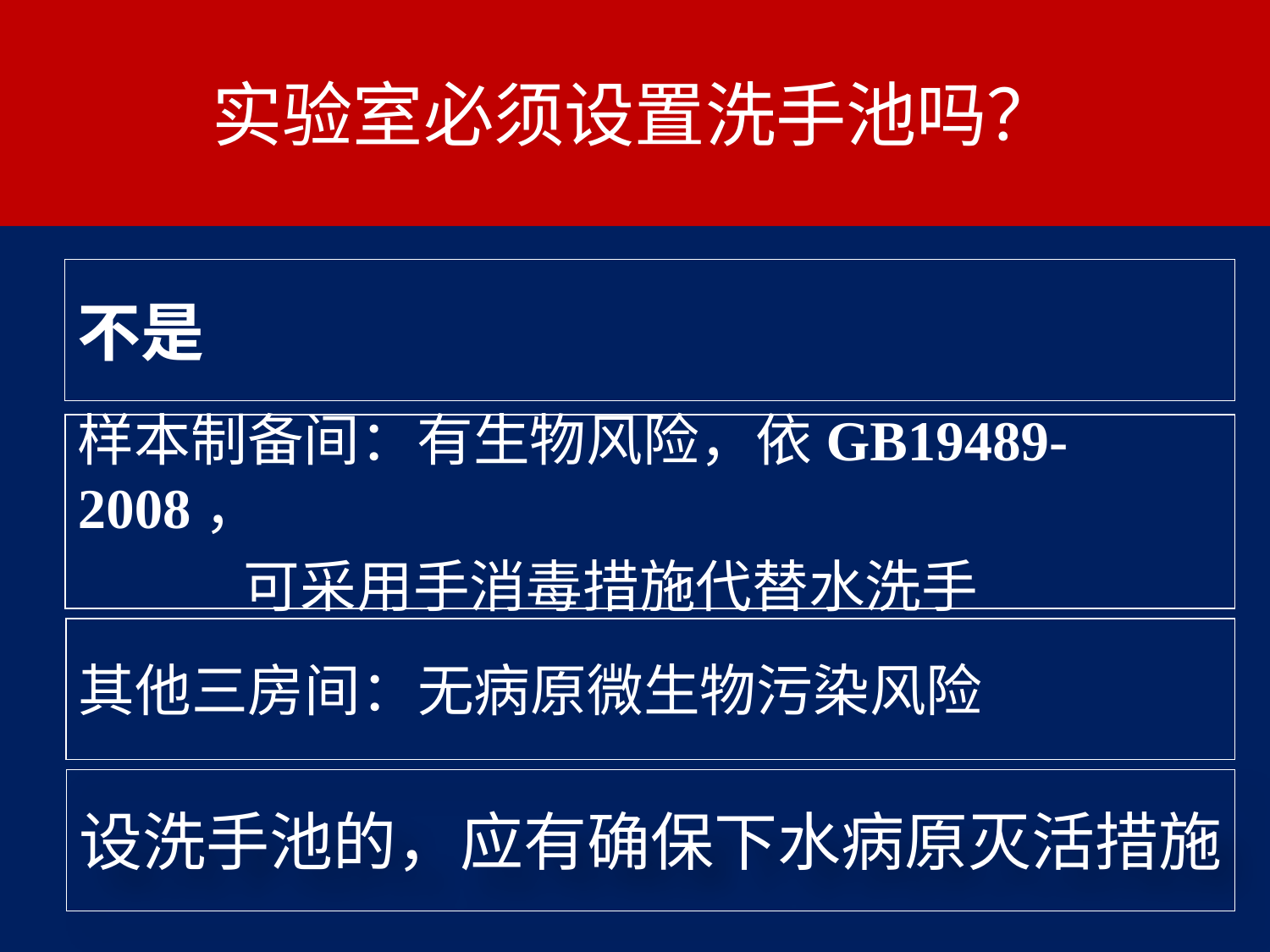

# 实验室必须设置洗手池吗？
不是
样本制备间：有生物风险，依GB19489-2008，
            可采用手消毒措施代替水洗手
其他三房间：无病原微生物污染风险
设洗手池的，应有确保下水病原灭活措施